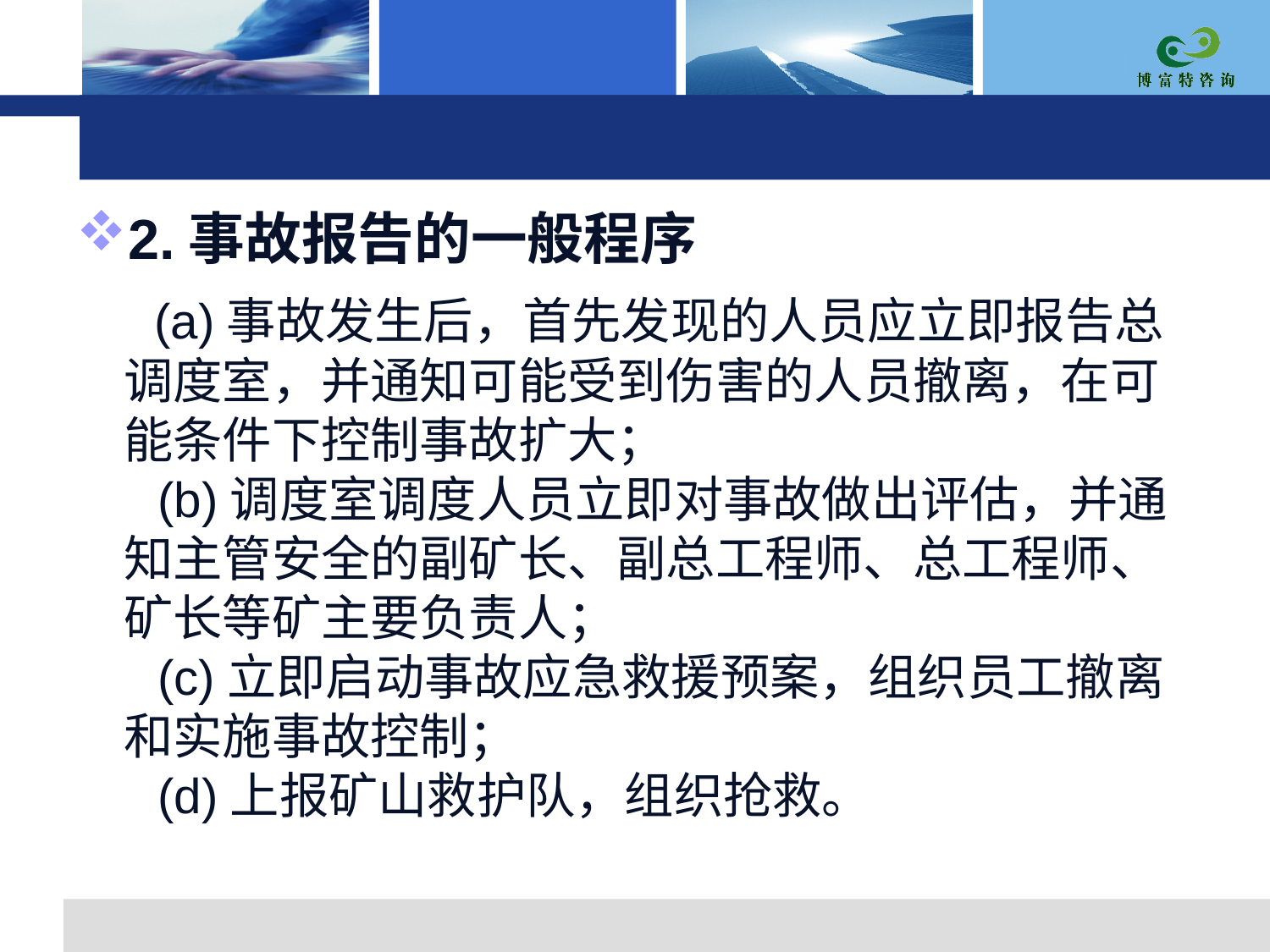

#
2.事故报告的一般程序
     (a)事故发生后，首先发现的人员应立即报告总调度室，并通知可能受到伤害的人员撤离，在可能条件下控制事故扩大；
  (b)调度室调度人员立即对事故做出评估，并通知主管安全的副矿长、副总工程师、总工程师、矿长等矿主要负责人；
  (c)立即启动事故应急救援预案，组织员工撤离和实施事故控制；
  (d)上报矿山救护队，组织抢救。